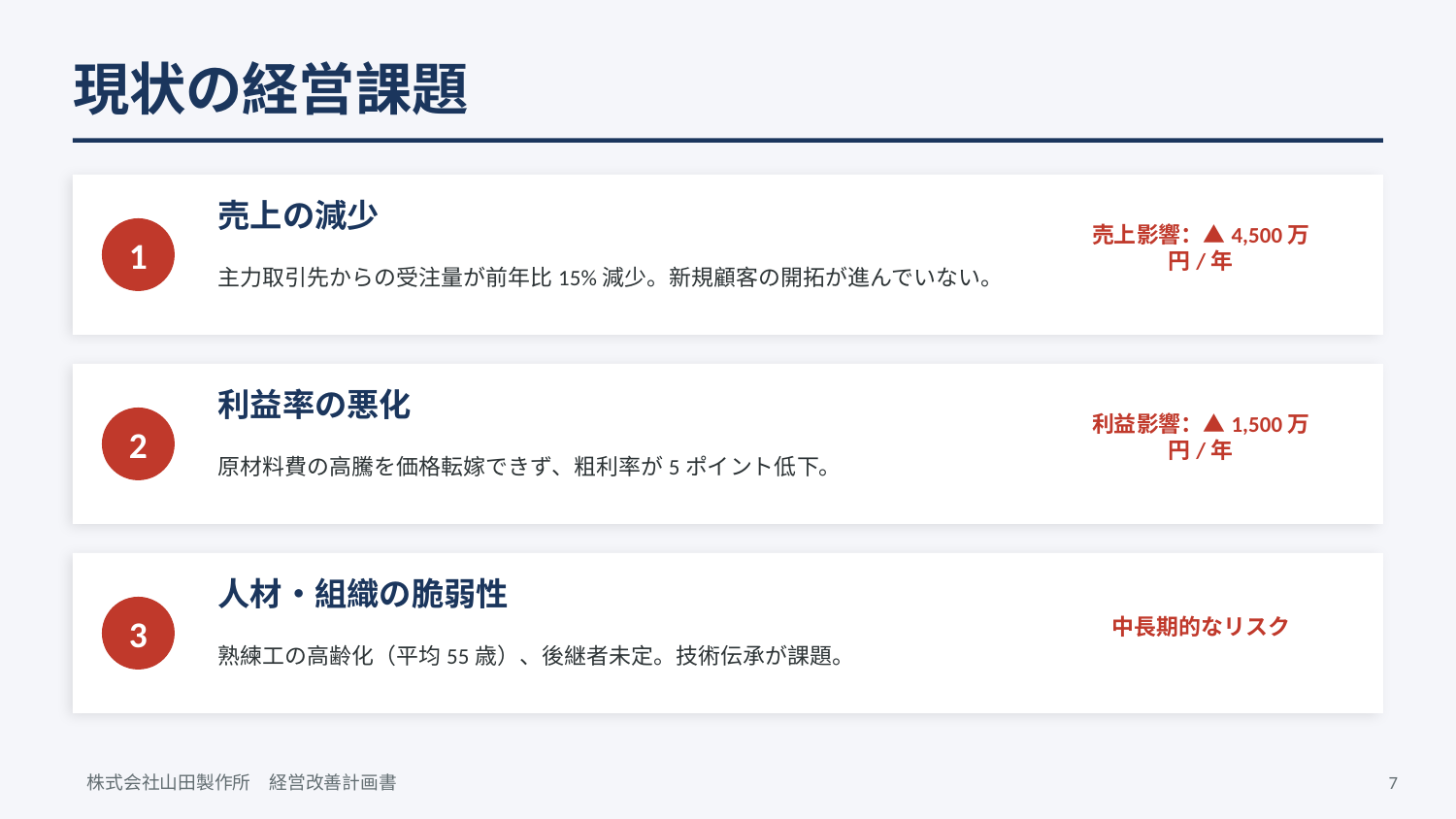

現状の経営課題

売上の減少

1
売上影響：▲4,500万円/年
主力取引先からの受注量が前年比15%減少。新規顧客の開拓が進んでいない。

利益率の悪化

2
利益影響：▲1,500万円/年
原材料費の高騰を価格転嫁できず、粗利率が5ポイント低下。

人材・組織の脆弱性

3
中長期的なリスク
熟練工の高齢化（平均55歳）、後継者未定。技術伝承が課題。
株式会社山田製作所　経営改善計画書
7